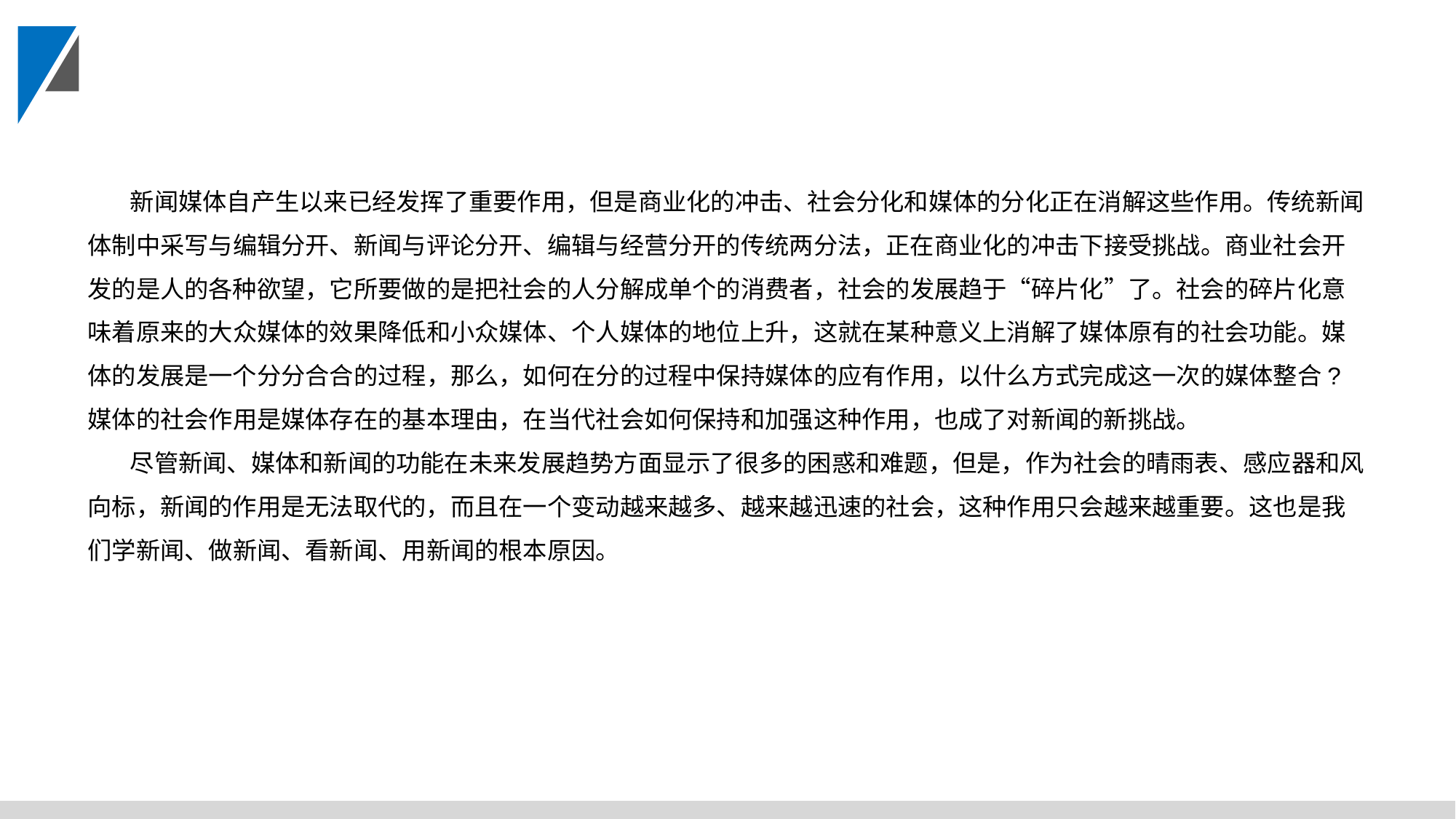

新闻媒体自产生以来已经发挥了重要作用，但是商业化的冲击、社会分化和媒体的分化正在消解这些作用。传统新闻体制中采写与编辑分开、新闻与评论分开、编辑与经营分开的传统两分法，正在商业化的冲击下接受挑战。商业社会开发的是人的各种欲望，它所要做的是把社会的人分解成单个的消费者，社会的发展趋于“碎片化”了。社会的碎片化意味着原来的大众媒体的效果降低和小众媒体、个人媒体的地位上升，这就在某种意义上消解了媒体原有的社会功能。媒体的发展是一个分分合合的过程，那么，如何在分的过程中保持媒体的应有作用，以什么方式完成这一次的媒体整合?媒体的社会作用是媒体存在的基本理由，在当代社会如何保持和加强这种作用，也成了对新闻的新挑战。
尽管新闻、媒体和新闻的功能在未来发展趋势方面显示了很多的困惑和难题，但是，作为社会的晴雨表、感应器和风向标，新闻的作用是无法取代的，而且在一个变动越来越多、越来越迅速的社会，这种作用只会越来越重要。这也是我们学新闻、做新闻、看新闻、用新闻的根本原因。